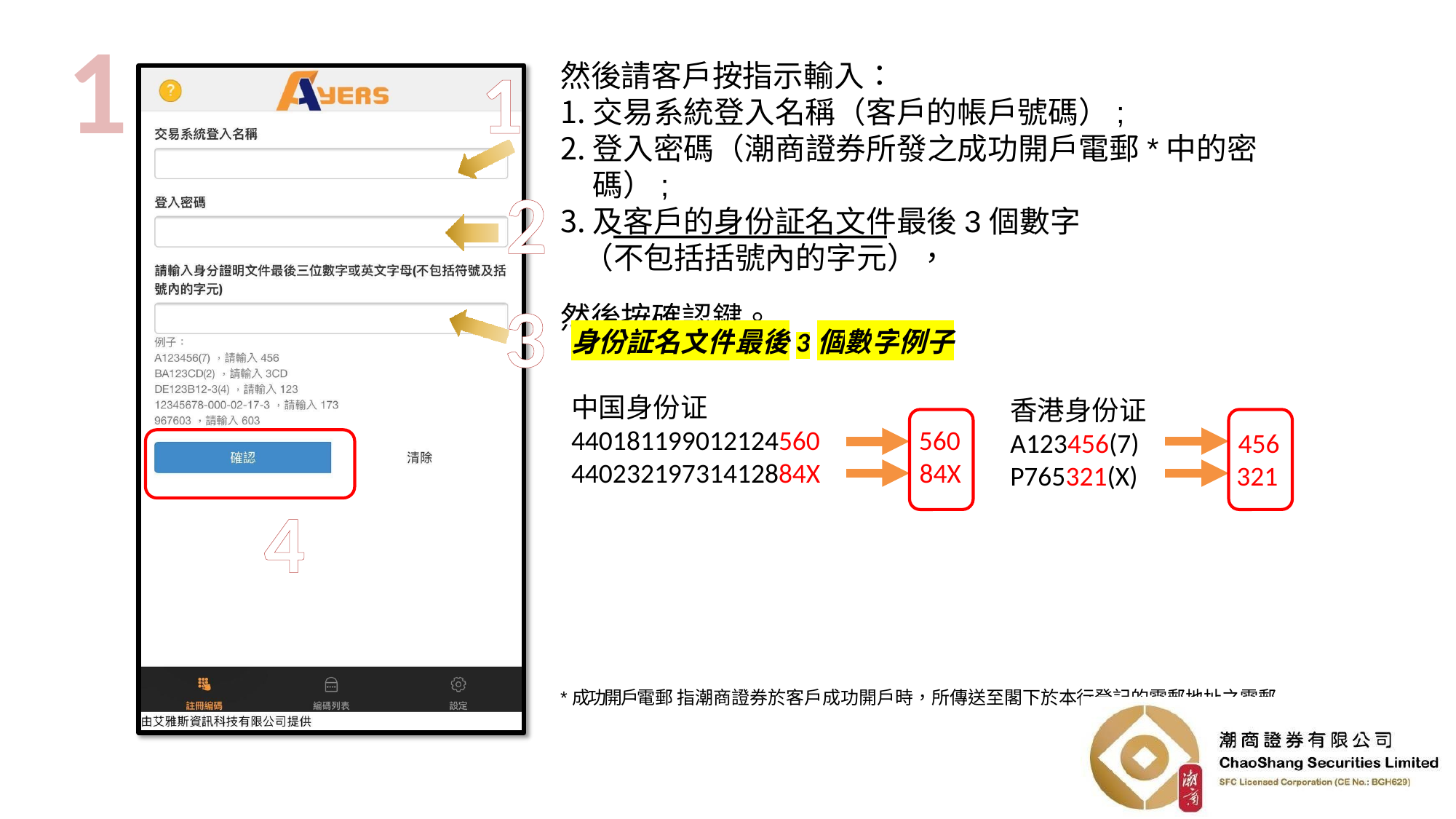

1
1
# 然後請客戶按指示輸入：

交易系統登入名稱（客戶的帳戶號碼）;
登入密碼（潮商證券所發之成功開戶電郵*中的密碼）;
及客戶的身份証名文件最後3個數字
（不包括括號內的字元），
然後按確認鍵。
2

3
身份証名文件最後3個數字例子

中国身份证
440181199012124560                560
44023219731412884X                84X

香港身份证
A123456(7)                456
P765321(X)                321

4
*成功開戶電郵指潮商證券於客戶成功開戶時，所傳送至閣下於本行登記的電郵地址之電郵